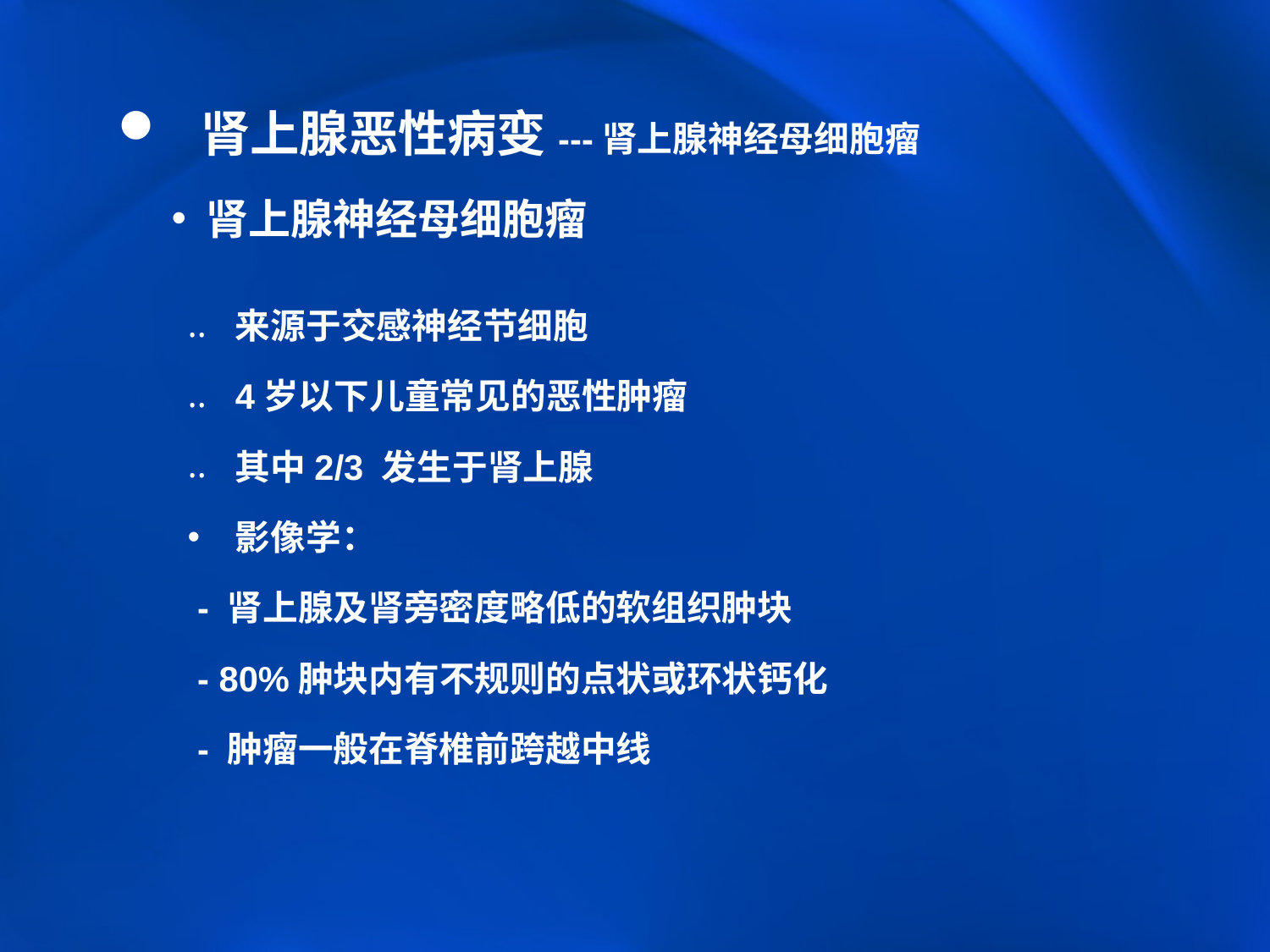

肾上腺恶性病变---肾上腺神经母细胞瘤
 肾上腺神经母细胞瘤
来源于交感神经节细胞
4岁以下儿童常见的恶性肿瘤
其中2/3 发生于肾上腺
影像学：
 - 肾上腺及肾旁密度略低的软组织肿块
 - 80%肿块内有不规则的点状或环状钙化
 - 肿瘤一般在脊椎前跨越中线